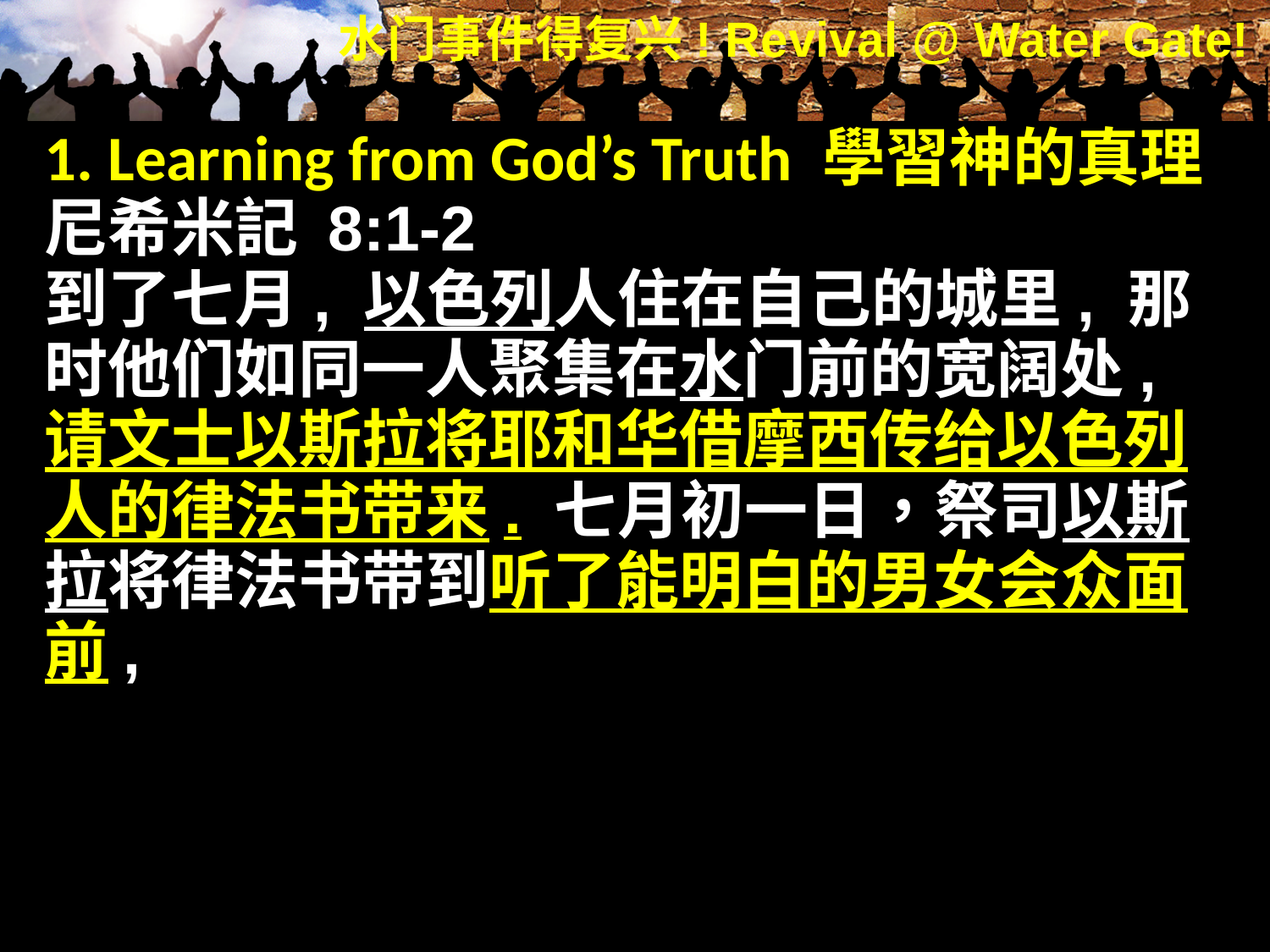

1. Learning from God’s Truth 學習神的真理
尼希米記 8:1-2
到了七月, 以色列人住在自己的城里, 那时他们如同一人聚集在水门前的宽阔处, 请文士以斯拉将耶和华借摩西传给以色列人的律法书带来. 七月初一日，祭司以斯拉将律法书带到听了能明白的男女会众面前,